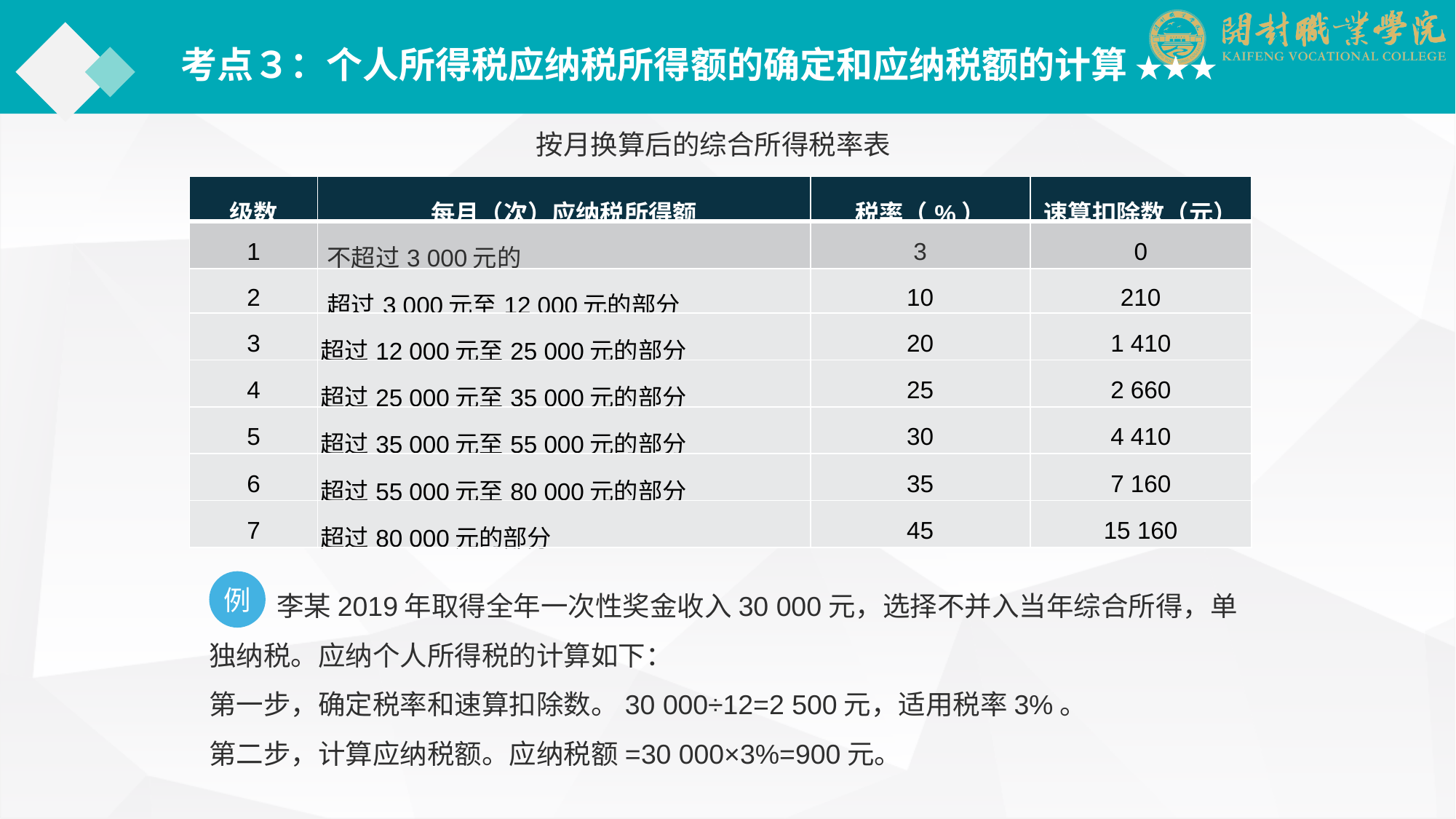

考点３：个人所得税应纳税所得额的确定和应纳税额的计算 ★★★
按月换算后的综合所得税率表
| 级数 | 每月（次）应纳税所得额 | 税率（%） | 速算扣除数（元） |
| --- | --- | --- | --- |
| 1 | 不超过3 000元的 | 3 | 0 |
| 2 | 超过3 000元至12 000元的部分 | 10 | 210 |
| 3 | 超过12 000元至25 000元的部分 | 20 | 1 410 |
| 4 | 超过25 000元至35 000元的部分 | 25 | 2 660 |
| 5 | 超过35 000元至55 000元的部分 | 30 | 4 410 |
| 6 | 超过55 000元至80 000元的部分 | 35 | 7 160 |
| 7 | 超过80 000元的部分 | 45 | 15 160 |
 　　李某2019年取得全年一次性奖金收入30 000元，选择不并入当年综合所得，单独纳税。应纳个人所得税的计算如下：
第一步，确定税率和速算扣除数。30 000÷12=2 500元，适用税率3%。
第二步，计算应纳税额。应纳税额=30 000×3%=900元。

例